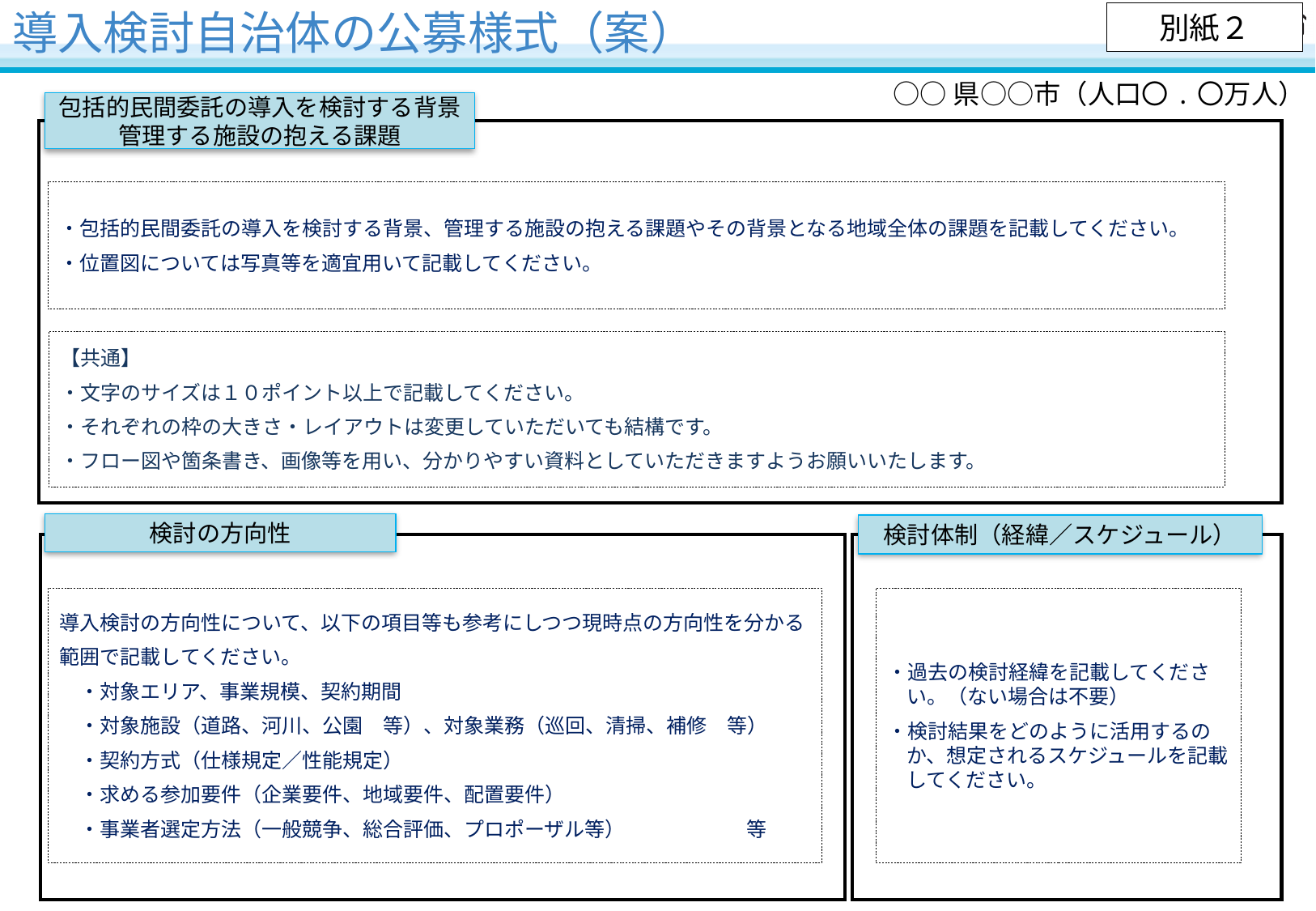

導入検討自治体の公募様式（案）
別紙２
○○県○○市（人口〇.〇万人）
包括的民間委託の導入を検討する背景管理する施設の抱える課題

・包括的民間委託の導入を検討する背景、管理する施設の抱える課題やその背景となる地域全体の課題を記載してください。
・位置図については写真等を適宜用いて記載してください。
【共通】
・文字のサイズは１０ポイント以上で記載してください。
・それぞれの枠の大きさ・レイアウトは変更していただいても結構です。
・フロー図や箇条書き、画像等を用い、分かりやすい資料としていただきますようお願いいたします。
検討の方向性
検討体制（経緯／スケジュール）

導入検討の方向性について、以下の項目等も参考にしつつ現時点の方向性を分かる
範囲で記載してください。
　・対象エリア、事業規模、契約期間
　・対象施設（道路、河川、公園　等）、対象業務（巡回、清掃、補修　等）
　・契約方式（仕様規定／性能規定）
　・求める参加要件（企業要件、地域要件、配置要件）
　・事業者選定方法（一般競争、総合評価、プロポーザル等）　　　　　　等
・過去の検討経緯を記載してください。（ない場合は不要）
・検討結果をどのように活用するのか、想定されるスケジュールを記載してください。